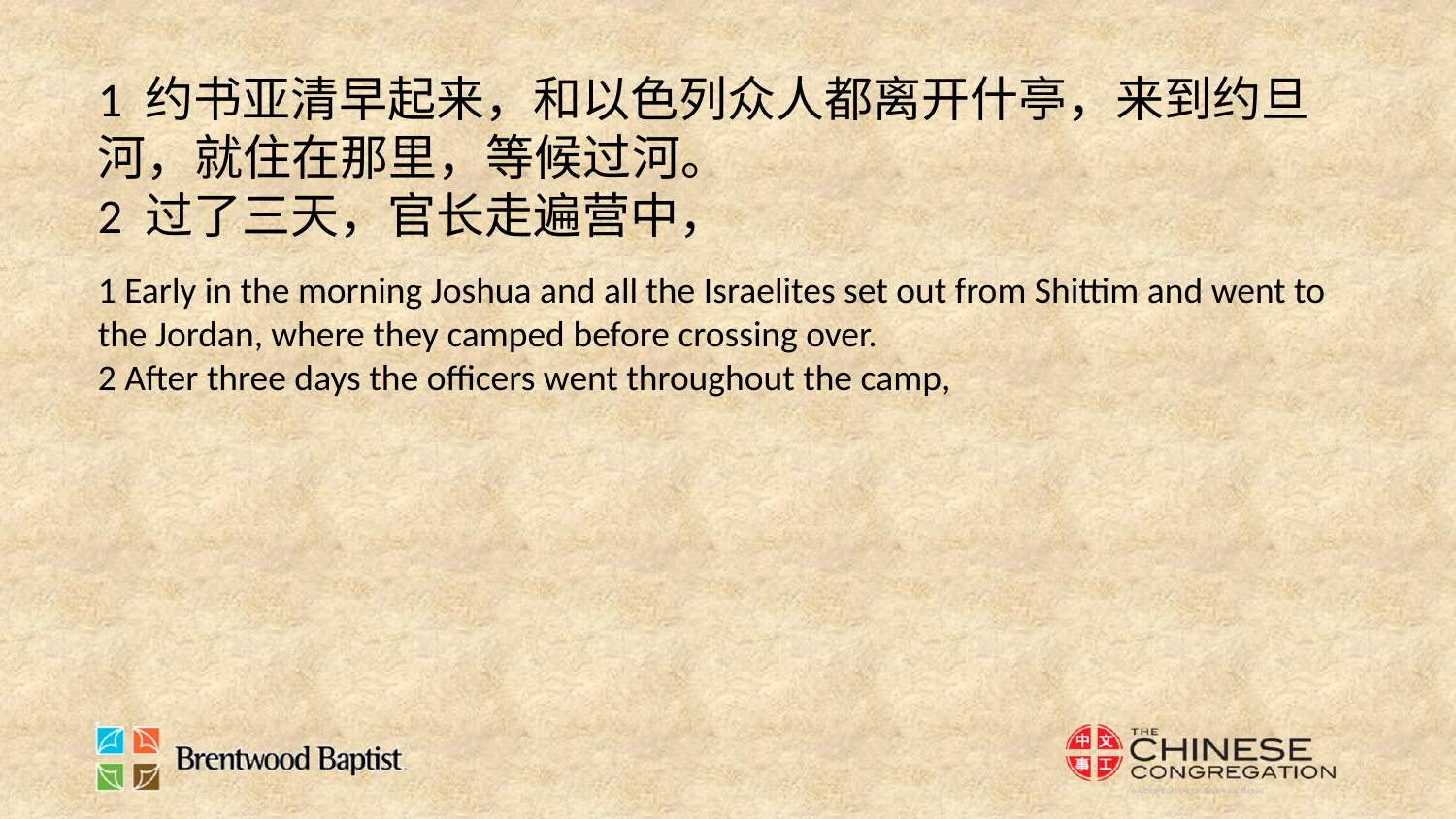

1 约书亚清早起来，和以色列众人都离开什亭，来到约旦河，就住在那里，等候过河。
2 过了三天，官长走遍营中，

1 Early in the morning Joshua and all the Israelites set out from Shittim and went to the Jordan, where they camped before crossing over.
2 After three days the officers went throughout the camp,